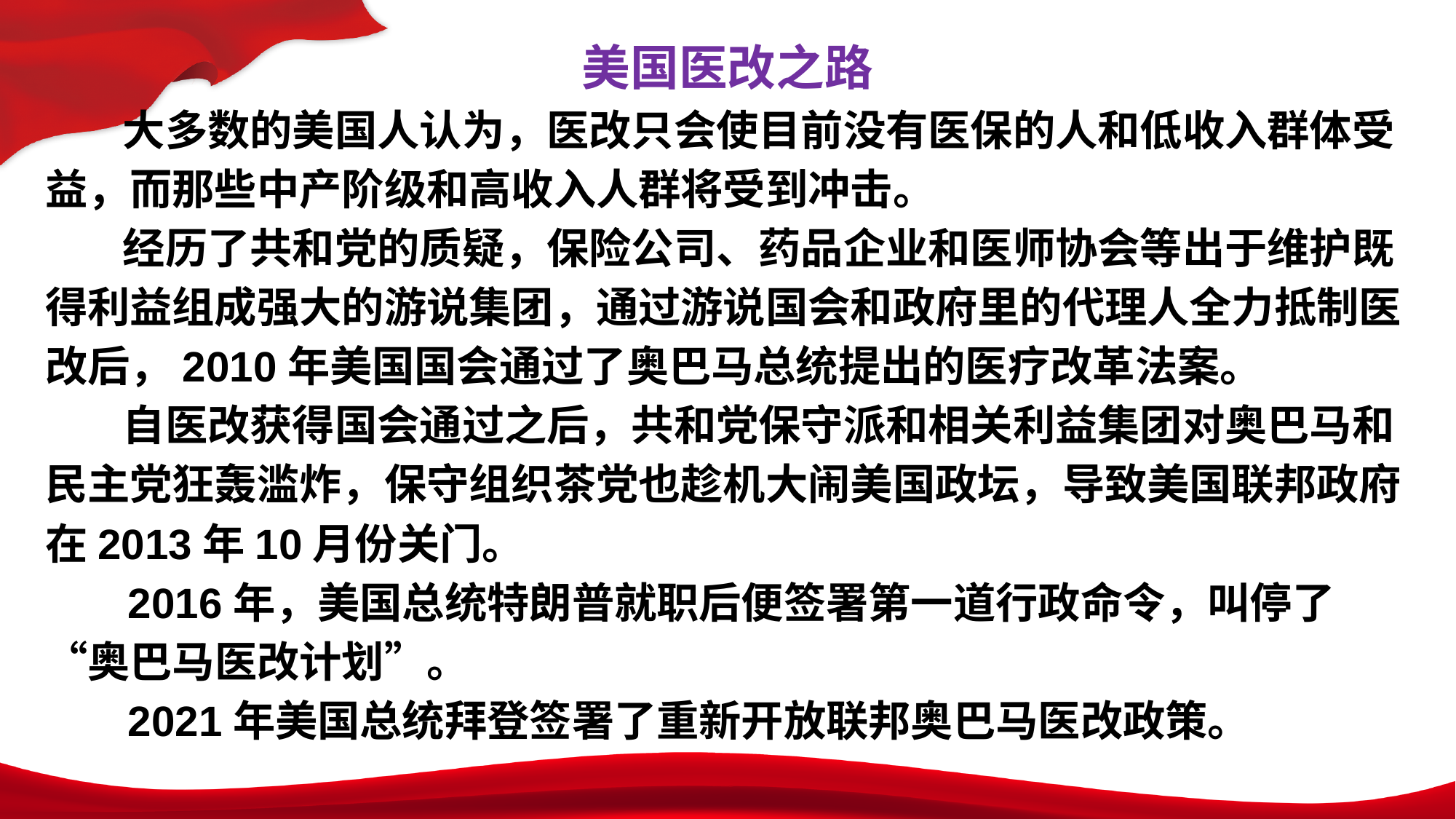

美国医改之路
       大多数的美国人认为，医改只会使目前没有医保的人和低收入群体受益，而那些中产阶级和高收入人群将受到冲击。
       经历了共和党的质疑，保险公司、药品企业和医师协会等出于维护既得利益组成强大的游说集团，通过游说国会和政府里的代理人全力抵制医改后，2010年美国国会通过了奥巴马总统提出的医疗改革法案。
       自医改获得国会通过之后，共和党保守派和相关利益集团对奥巴马和民主党狂轰滥炸，保守组织茶党也趁机大闹美国政坛，导致美国联邦政府在2013年10月份关门。
       2016年，美国总统特朗普就职后便签署第一道行政命令，叫停了“奥巴马医改计划”。
       2021年美国总统拜登签署了重新开放联邦奥巴马医改政策。